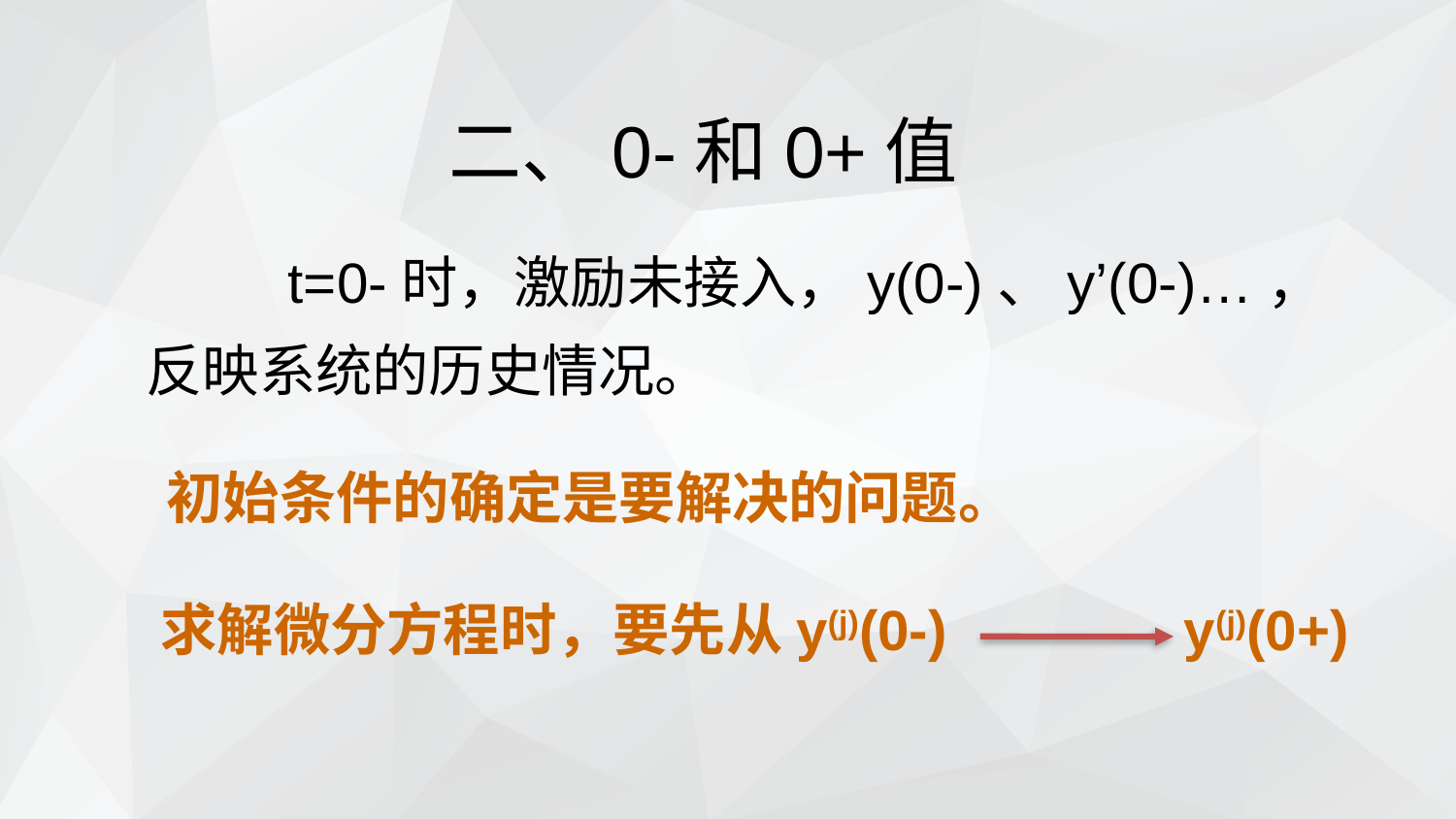

二、0-和0+值
         t=0-时，激励未接入，y(0-)、y’(0-)…，反映系统的历史情况。
     初始条件的确定是要解决的问题。
求解微分方程时，要先从y(j)(0-)               y(j)(0+)